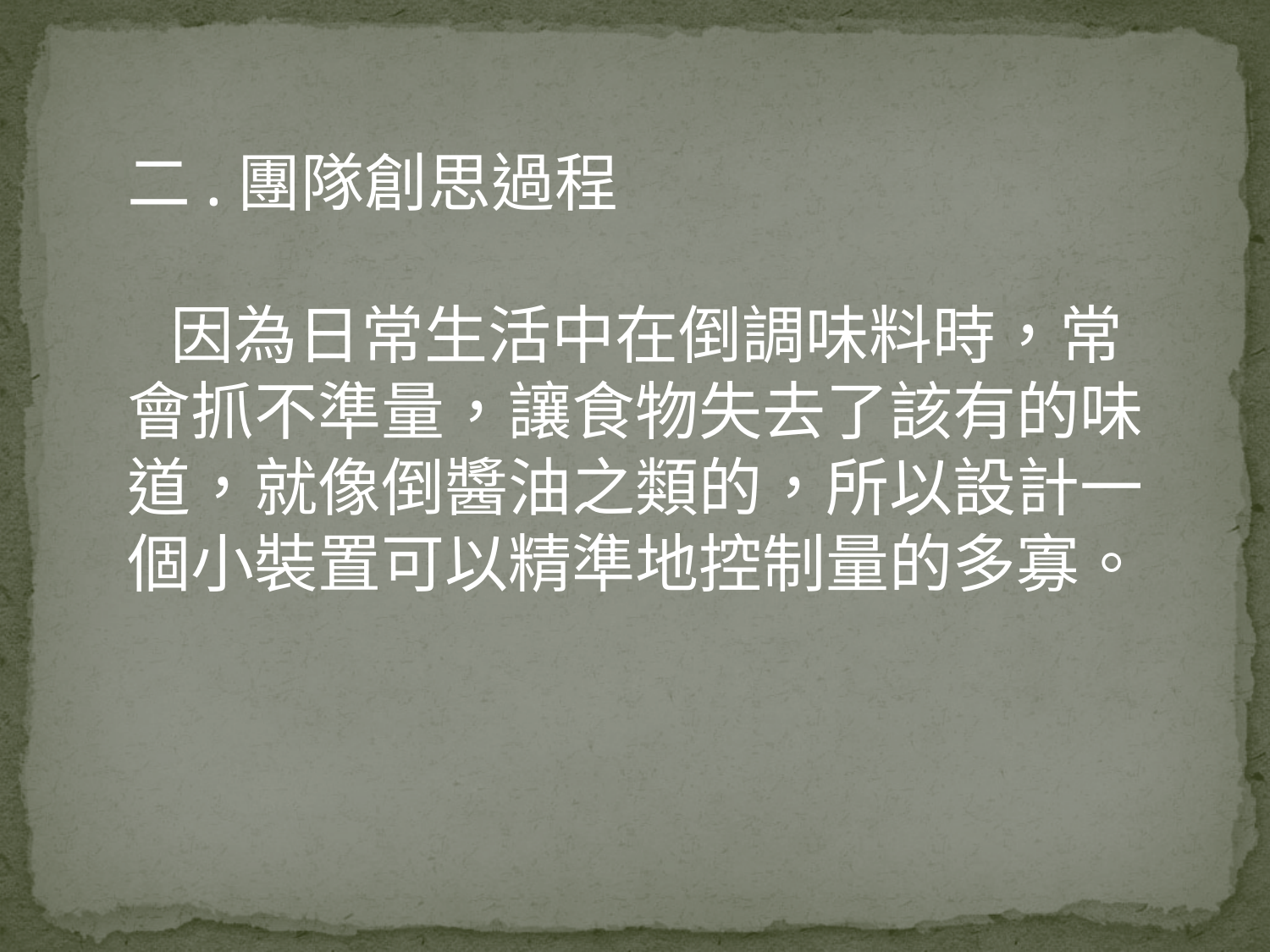

二.團隊創思過程

  因為日常生活中在倒調味料時，常會抓不準量，讓食物失去了該有的味道，就像倒醬油之類的，所以設計一個小裝置可以精準地控制量的多寡。